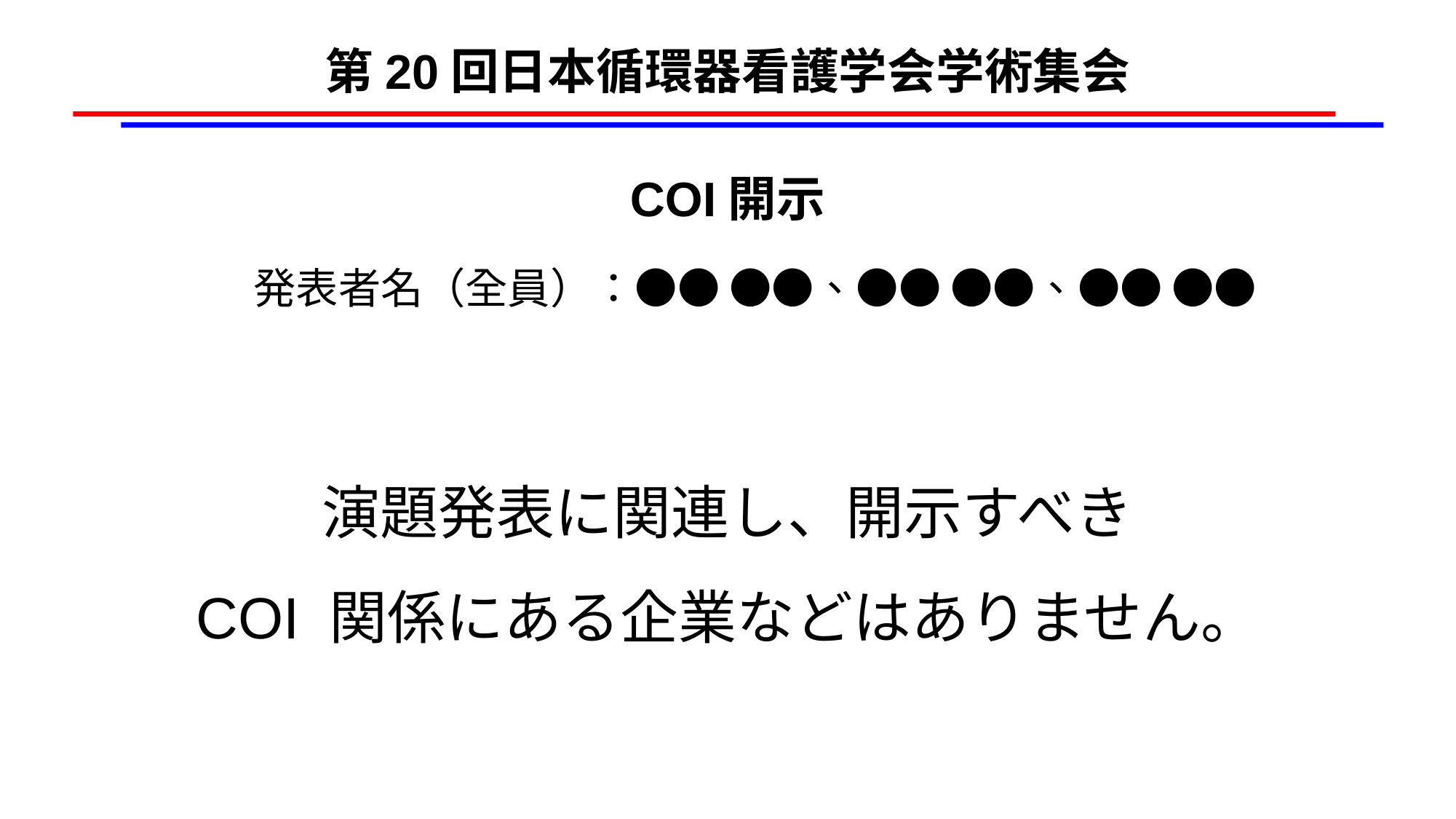

第20回日本循環器看護学会学術集会

COI開示
　　　　　発表者名（全員）：●● ●●、●● ●●、●● ●●
# 演題発表に関連し、開示すべき COI 関係にある企業などはありません。